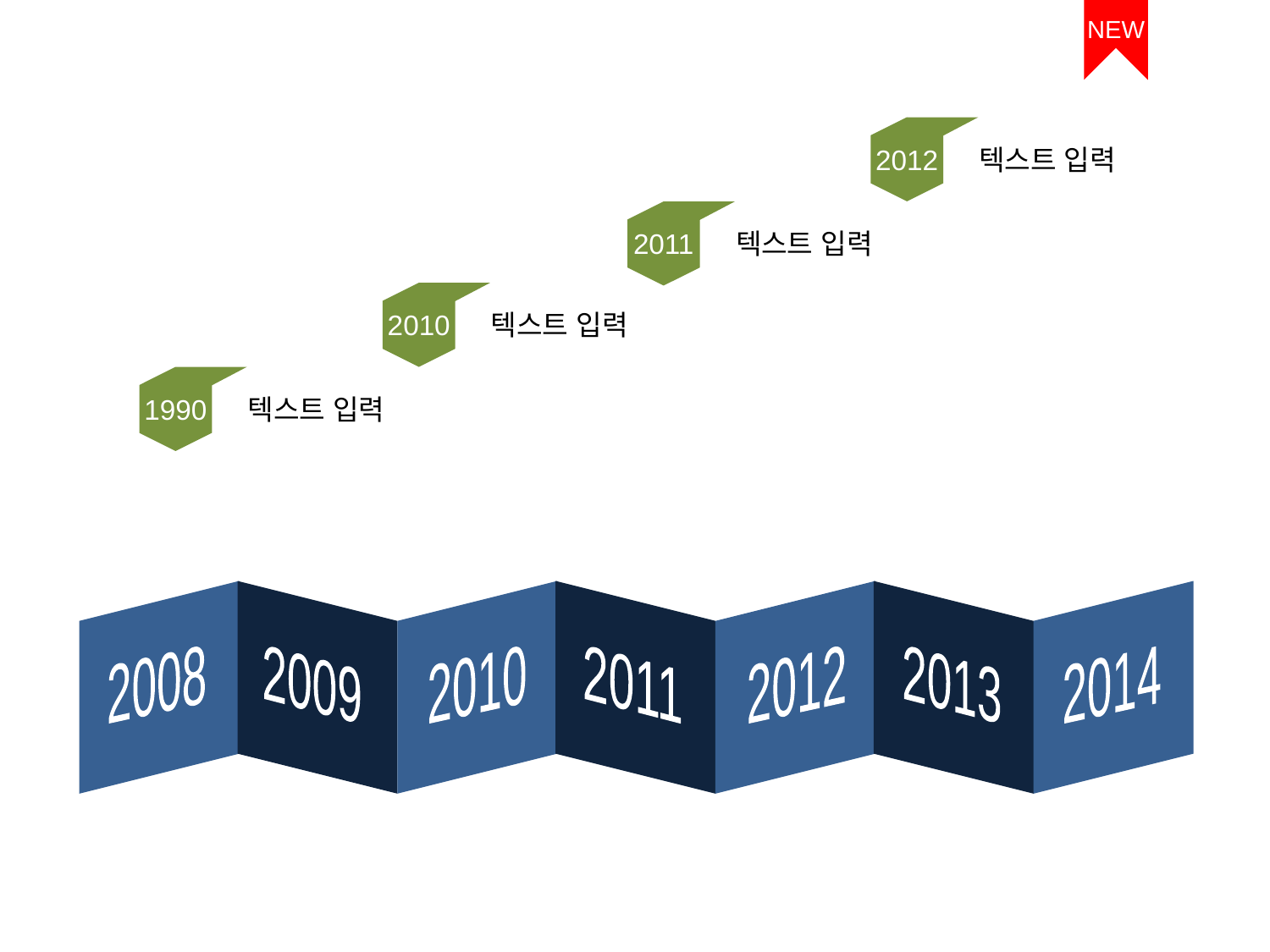

NEW

2012
텍스트 입력

2011
텍스트 입력

2010
텍스트 입력

1990
텍스트 입력

2008
2009
2010
2011
2012
2013
2014